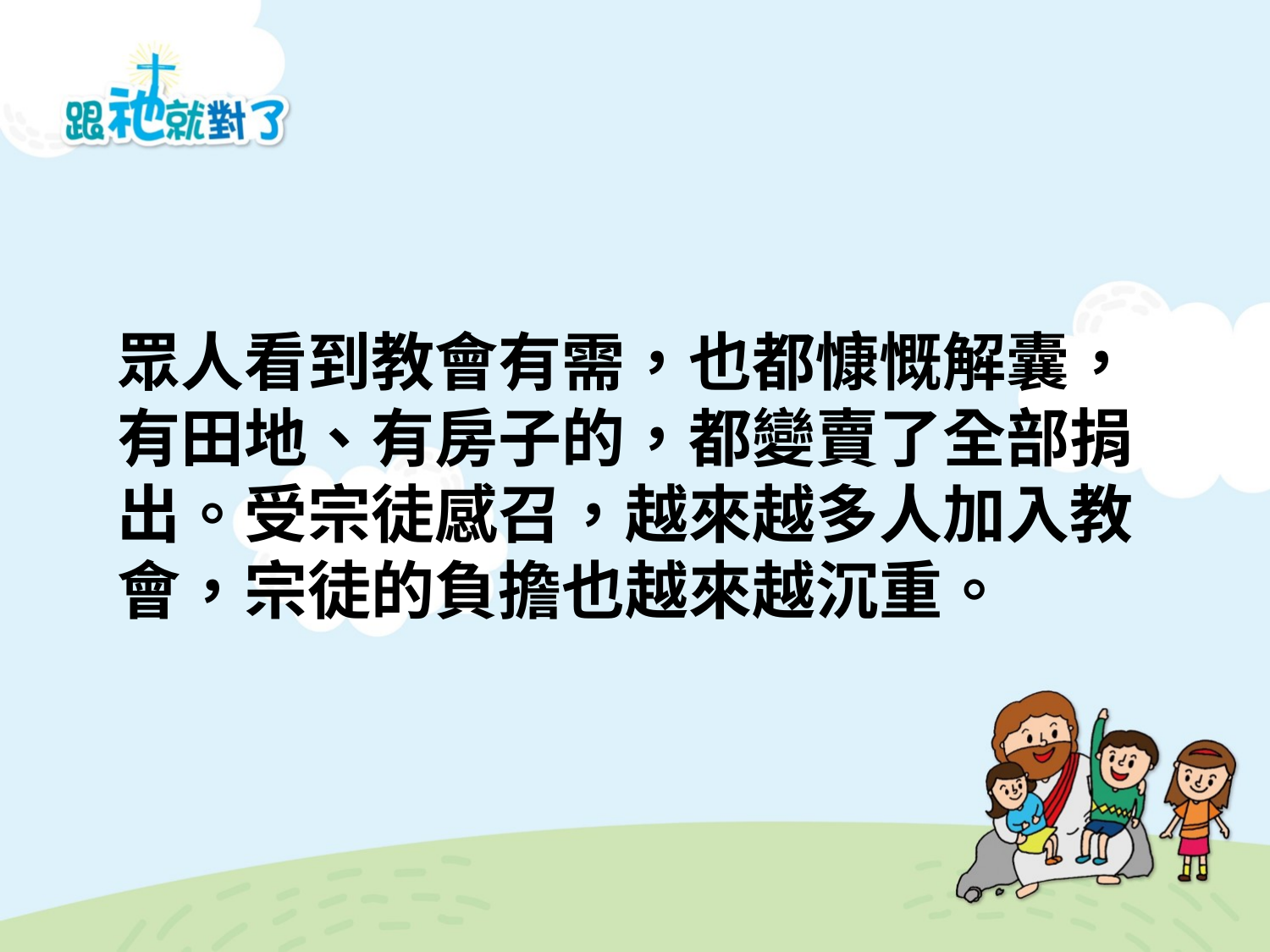

眾人看到教會有需，也都慷慨解囊，有田地、有房子的，都變賣了全部捐出。受宗徒感召，越來越多人加入教會，宗徒的負擔也越來越沉重。